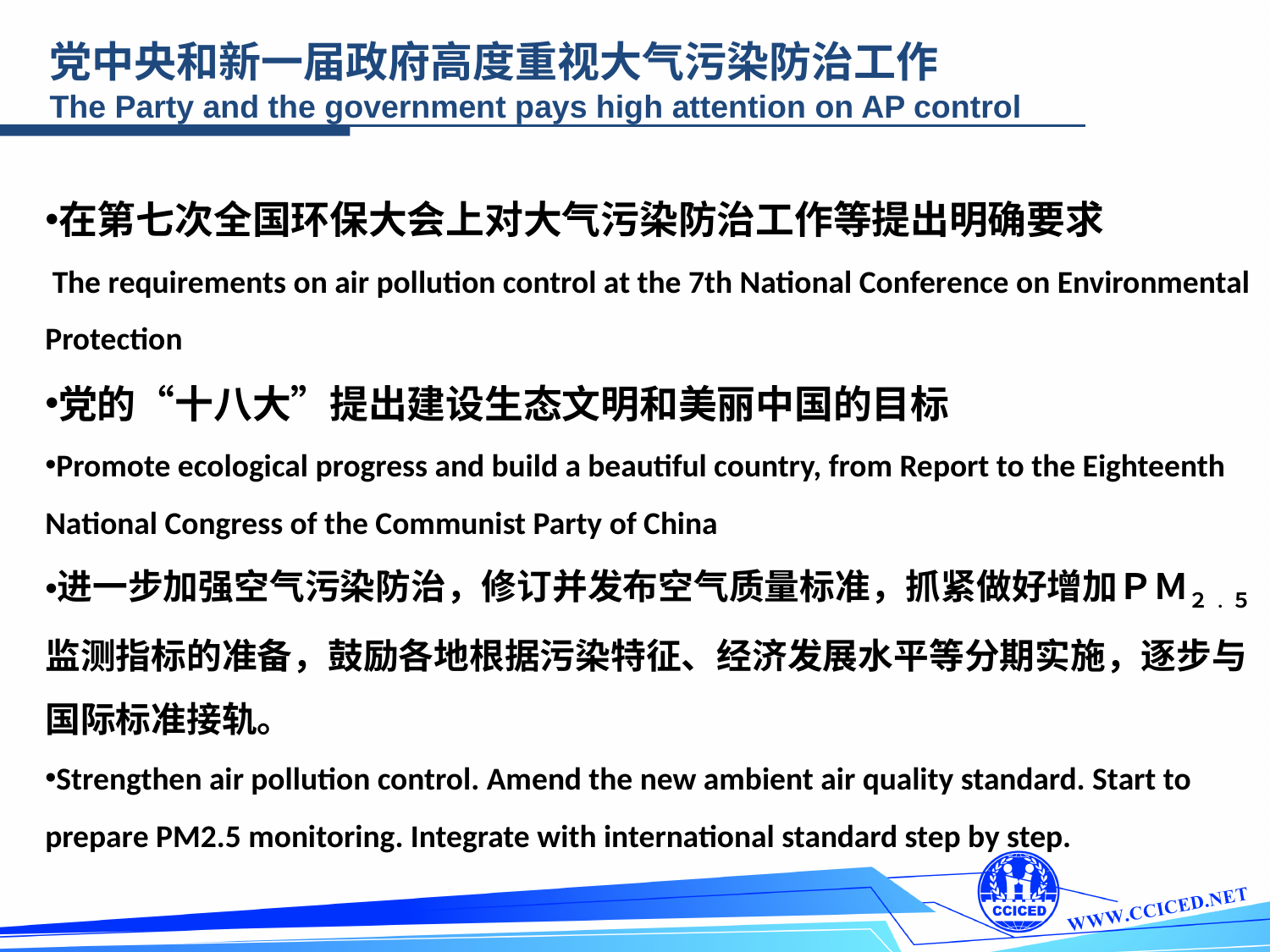

党中央和新一届政府高度重视大气污染防治工作
The Party and the government pays high attention on AP control
在第七次全国环保大会上对大气污染防治工作等提出明确要求
 The requirements on air pollution control at the 7th National Conference on Environmental Protection
党的“十八大”提出建设生态文明和美丽中国的目标
Promote ecological progress and build a beautiful country, from Report to the Eighteenth National Congress of the Communist Party of China
进一步加强空气污染防治，修订并发布空气质量标准，抓紧做好增加ＰＭ２.５监测指标的准备，鼓励各地根据污染特征、经济发展水平等分期实施，逐步与国际标准接轨。
Strengthen air pollution control. Amend the new ambient air quality standard. Start to prepare PM2.5 monitoring. Integrate with international standard step by step.